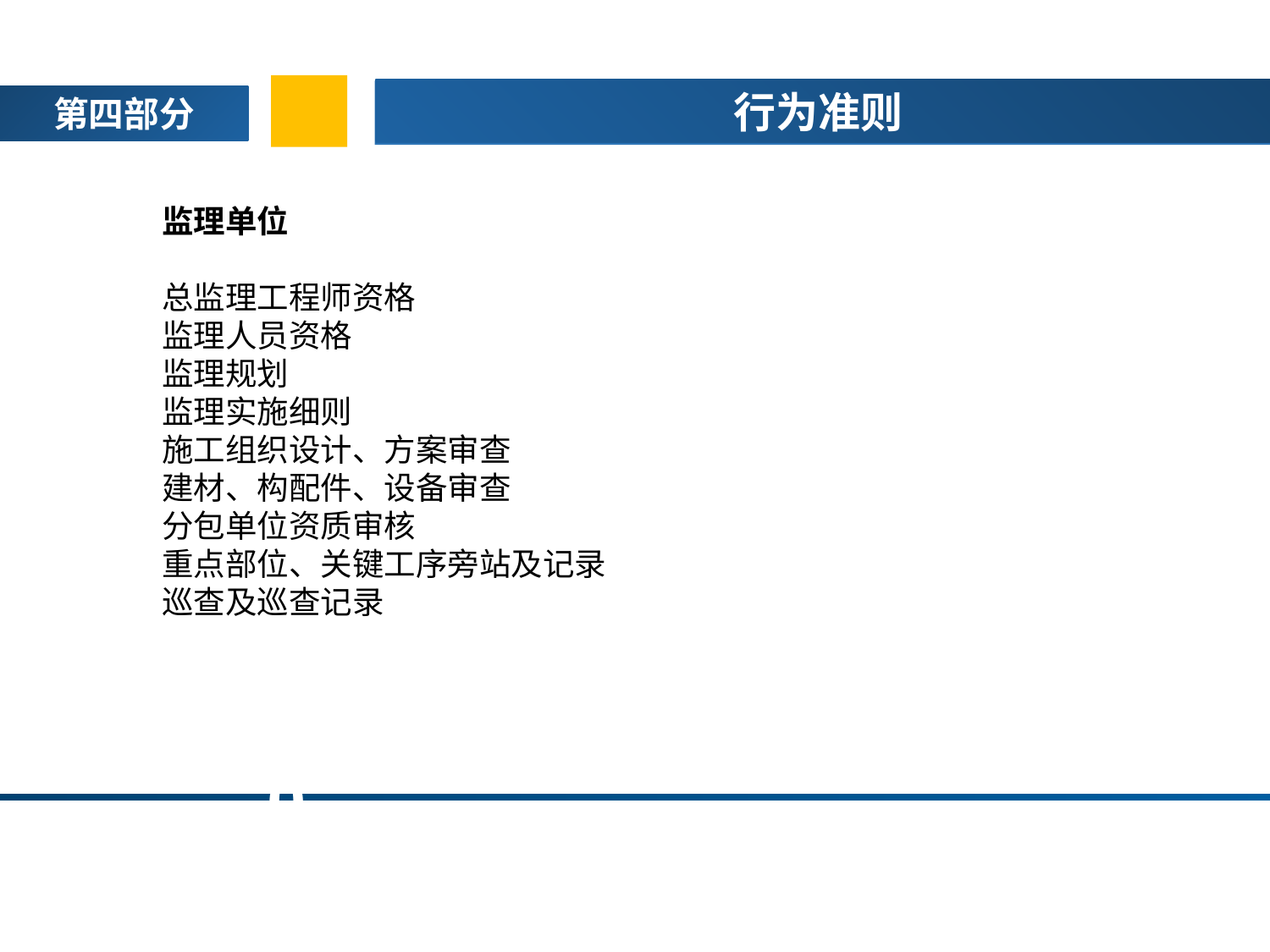

行为准则

第四部分
监理单位

总监理工程师资格
监理人员资格
监理规划
监理实施细则
施工组织设计、方案审查
建材、构配件、设备审查
分包单位资质审核
重点部位、关键工序旁站及记录
巡查及巡查记录
02
0
05